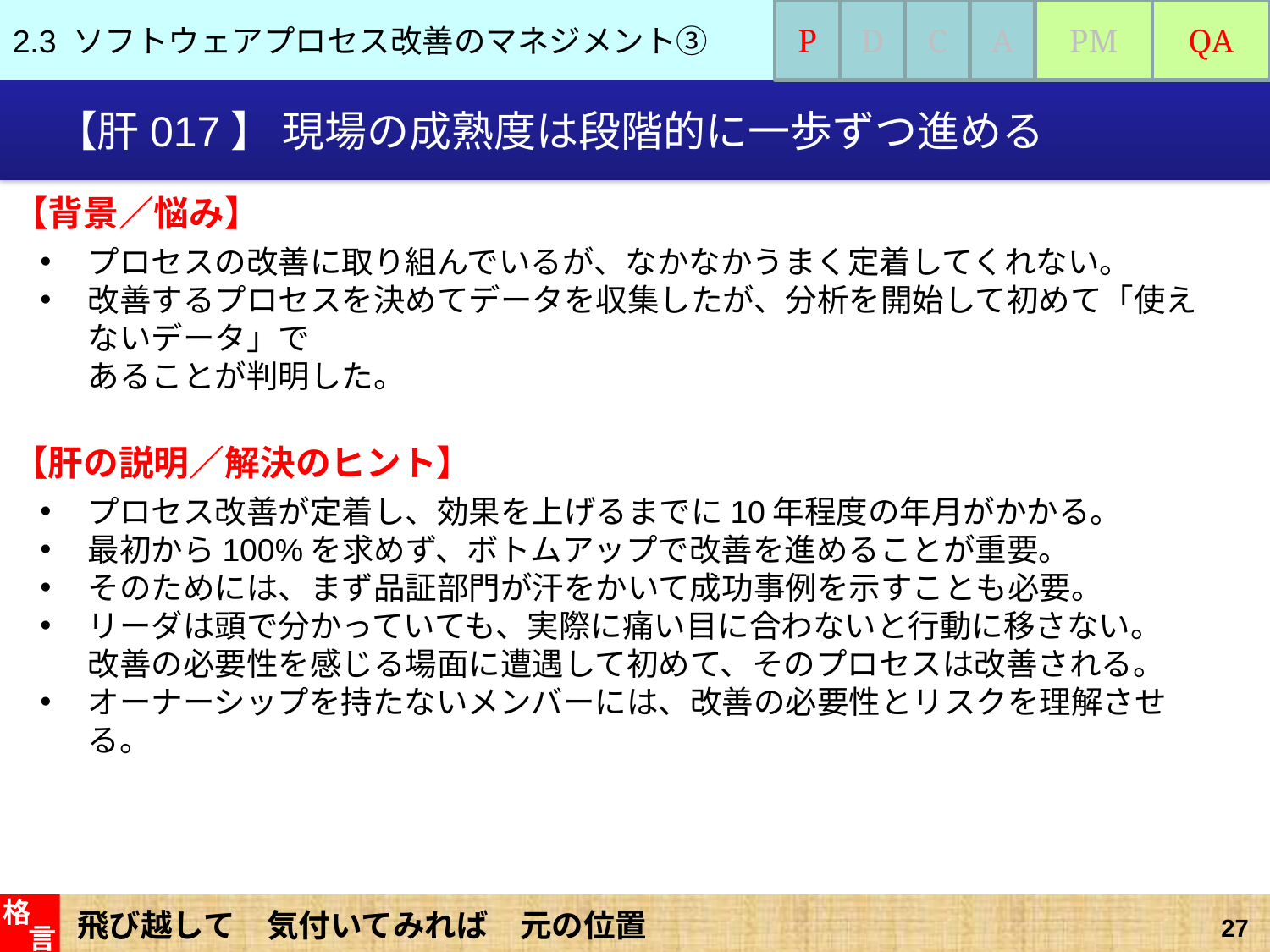

2.3 ソフトウェアプロセス改善のマネジメント③
P
D
C
A
PM
QA
# 【肝017】 現場の成熟度は段階的に一歩ずつ進める
【背景／悩み】
プロセスの改善に取り組んでいるが、なかなかうまく定着してくれない。
改善するプロセスを決めてデータを収集したが、分析を開始して初めて「使えないデータ」で
あることが判明した。
【肝の説明／解決のヒント】
プロセス改善が定着し、効果を上げるまでに10年程度の年月がかかる。
最初から100%を求めず、ボトムアップで改善を進めることが重要。
そのためには、まず品証部門が汗をかいて成功事例を示すことも必要。
リーダは頭で分かっていても、実際に痛い目に合わないと行動に移さない。
改善の必要性を感じる場面に遭遇して初めて、そのプロセスは改善される。
オーナーシップを持たないメンバーには、改善の必要性とリスクを理解させる。
飛び越して　気付いてみれば　元の位置
格
言
27